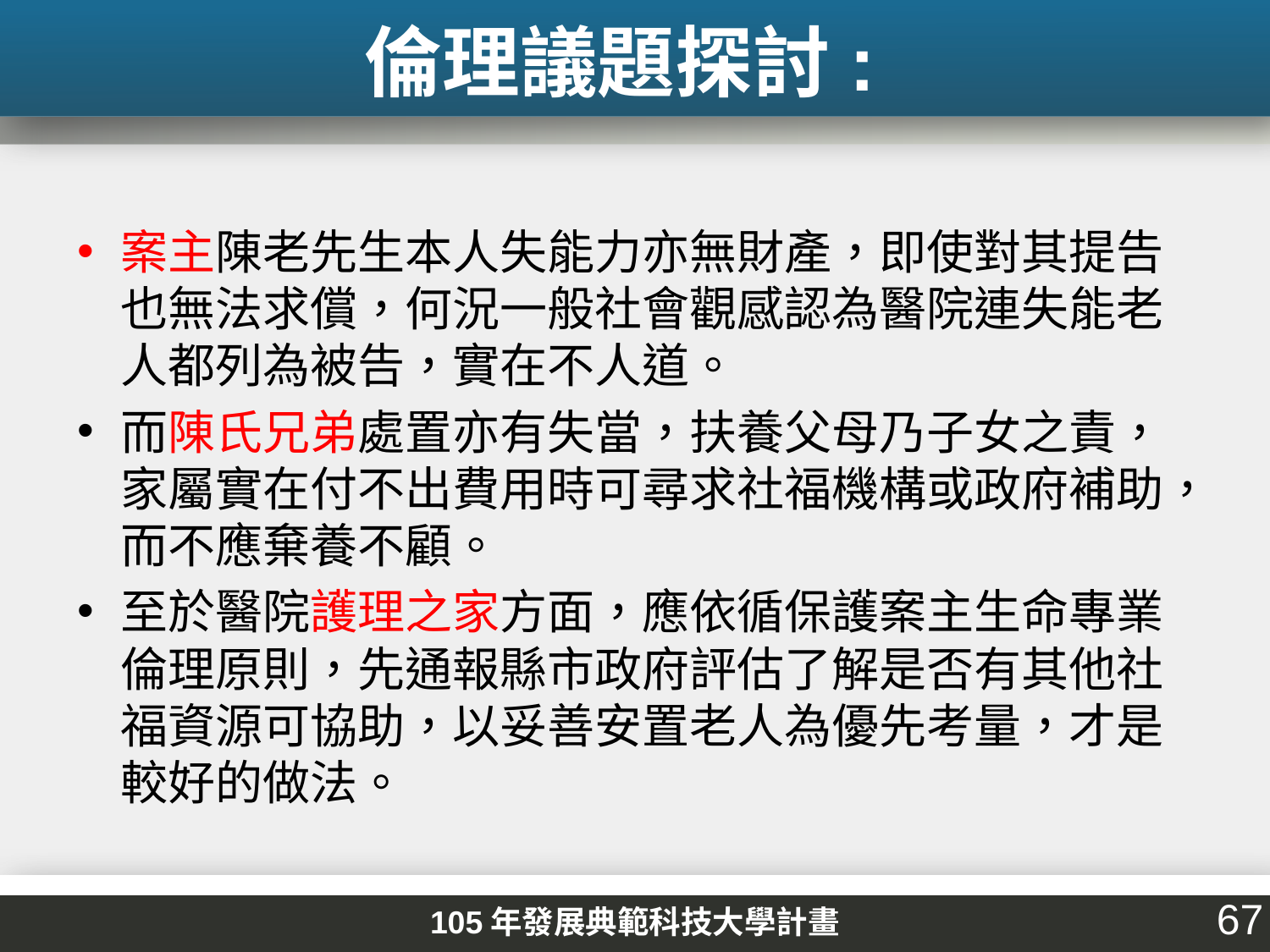

倫理議題探討:
案主陳老先生本人失能力亦無財產，即使對其提告也無法求償，何況一般社會觀感認為醫院連失能老人都列為被告，實在不人道。
而陳氏兄弟處置亦有失當，扶養父母乃子女之責，家屬實在付不出費用時可尋求社福機構或政府補助，而不應棄養不顧。
至於醫院護理之家方面，應依循保護案主生命專業倫理原則，先通報縣市政府評估了解是否有其他社福資源可協助，以妥善安置老人為優先考量，才是較好的做法。